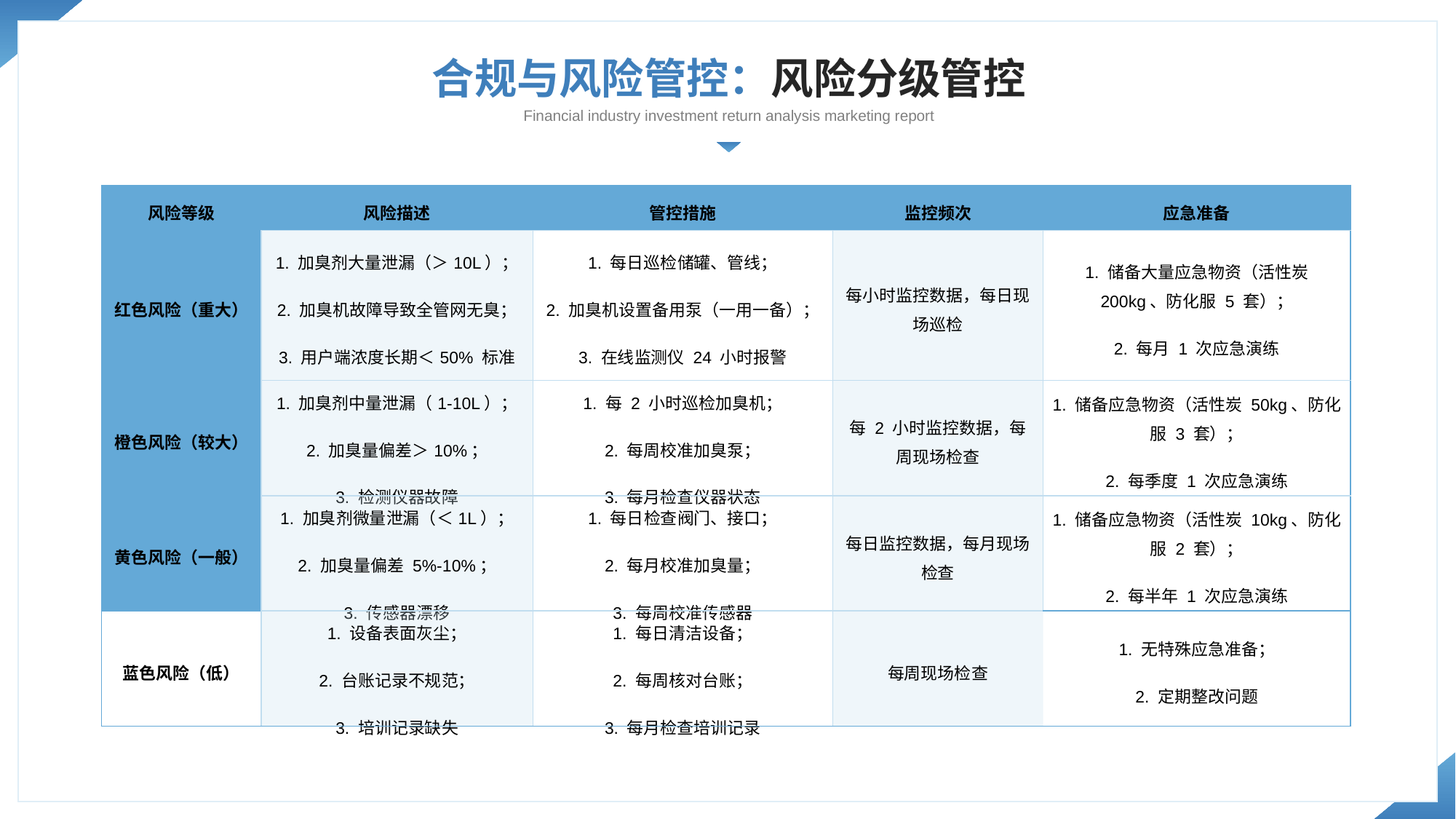

合规与风险管控：风险分级管控
Financial industry investment return analysis marketing report

| 风险等级 | 风险描述 | 管控措施 | 监控频次 | 应急准备 |
| --- | --- | --- | --- | --- |
| 红色风险（重大） | 1. 加臭剂大量泄漏（＞10L）； 2. 加臭机故障导致全管网无臭； 3. 用户端浓度长期＜50% 标准 | 1. 每日巡检储罐、管线； 2. 加臭机设置备用泵（一用一备）； 3. 在线监测仪 24 小时报警 | 每小时监控数据，每日现场巡检 | 1. 储备大量应急物资（活性炭 200kg、防化服 5 套）； 2. 每月 1 次应急演练 |
| 橙色风险（较大） | 1. 加臭剂中量泄漏（1-10L）； 2. 加臭量偏差＞10%； 3. 检测仪器故障 | 1. 每 2 小时巡检加臭机； 2. 每周校准加臭泵； 3. 每月检查仪器状态 | 每 2 小时监控数据，每周现场检查 | 1. 储备应急物资（活性炭 50kg、防化服 3 套）； 2. 每季度 1 次应急演练 |
| 黄色风险（一般） | 1. 加臭剂微量泄漏（＜1L）； 2. 加臭量偏差 5%-10%； 3. 传感器漂移 | 1. 每日检查阀门、接口； 2. 每月校准加臭量； 3. 每周校准传感器 | 每日监控数据，每月现场检查 | 1. 储备应急物资（活性炭 10kg、防化服 2 套）； 2. 每半年 1 次应急演练 |
| 蓝色风险（低） | 1. 设备表面灰尘； 2. 台账记录不规范； 3. 培训记录缺失 | 1. 每日清洁设备； 2. 每周核对台账； 3. 每月检查培训记录 | 每周现场检查 | 1. 无特殊应急准备； 2. 定期整改问题 |